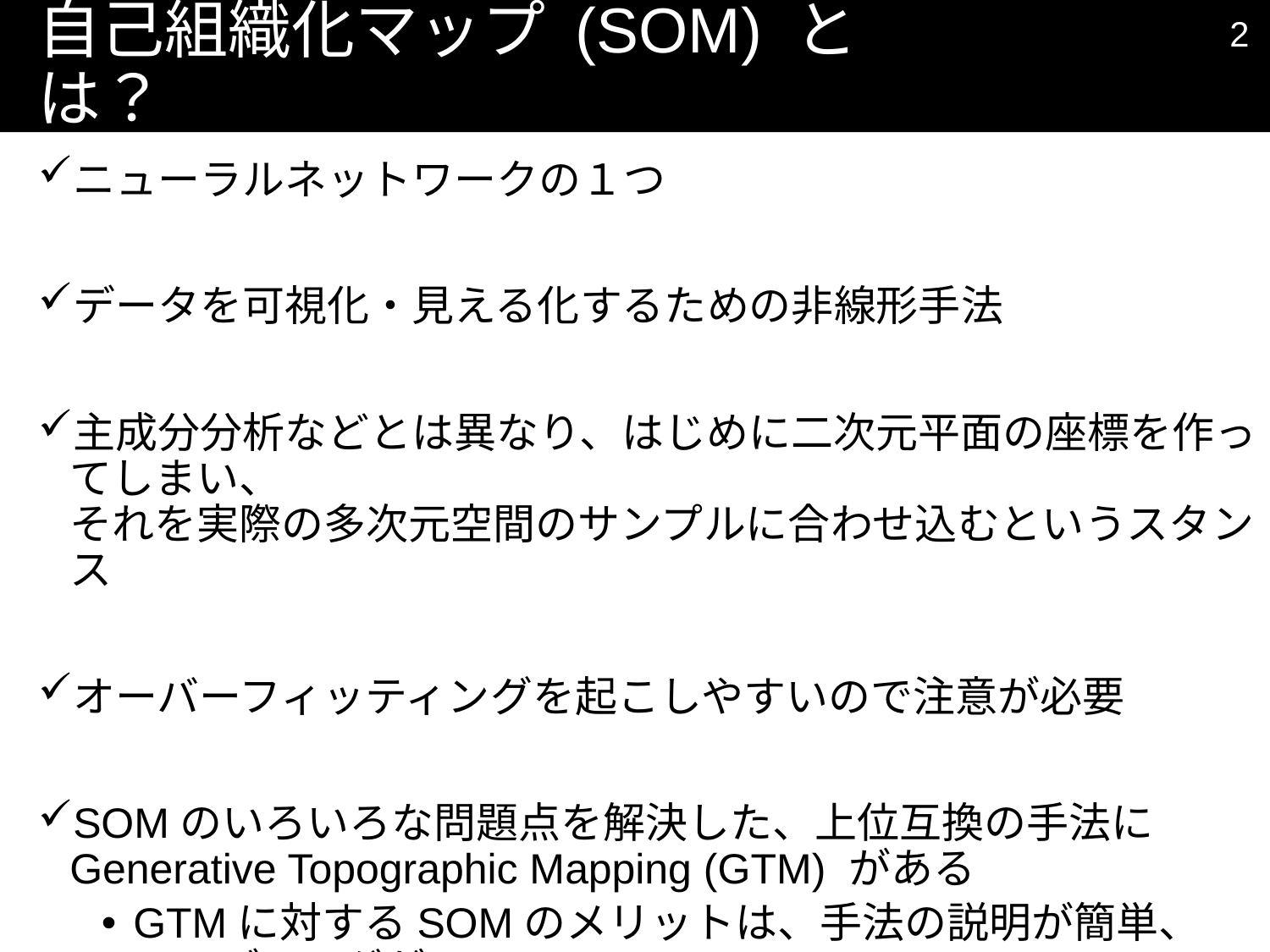

2
# 自己組織化マップ (SOM) とは？
ニューラルネットワークの１つ

データを可視化・見える化するための非線形手法

主成分分析などとは異なり、はじめに二次元平面の座標を作ってしまい、
それを実際の多次元空間のサンプルに合わせ込むというスタンス

オーバーフィッティングを起こしやすいので注意が必要

SOMのいろいろな問題点を解決した、上位互換の手法に
Generative Topographic Mapping (GTM) がある
GTMに対するSOMのメリットは、手法の説明が簡単、コーディングが
しやすい、くらい